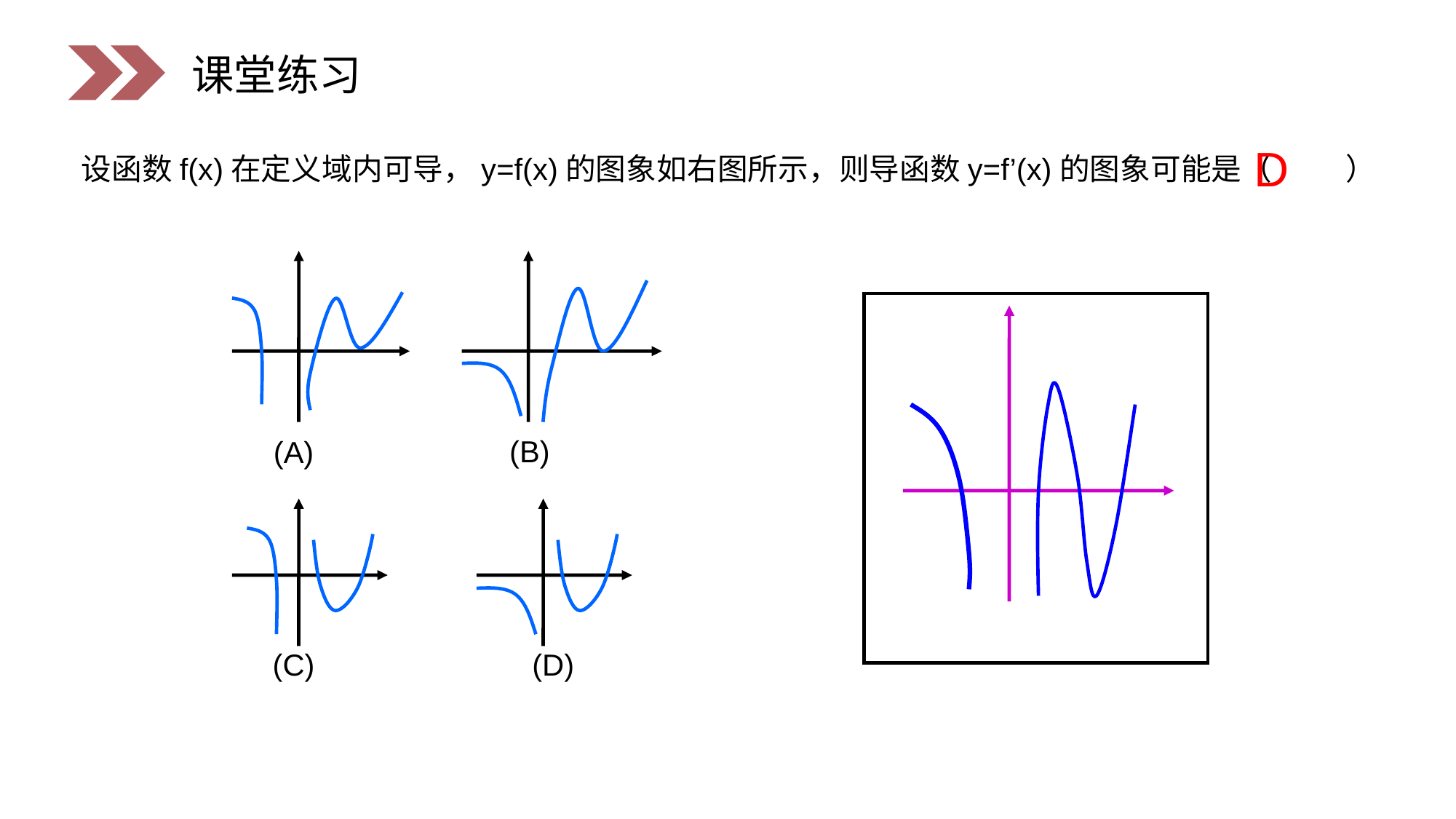

课堂练习
D
设函数f(x)在定义域内可导，y=f(x)的图象如右图所示，则导函数y=f’(x)的图象可能是（           ）

(B)
(A)

(C)
(D)